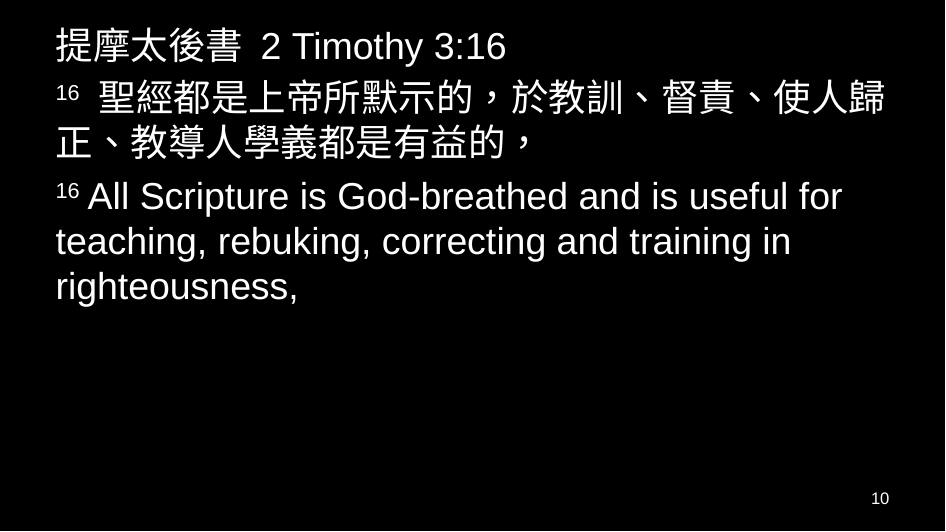

提摩太後書 2 Timothy 3:16
16 聖經都是上帝所默示的，於教訓、督責、使人歸正、教導人學義都是有益的，
16 All Scripture is God-breathed and is useful for teaching, rebuking, correcting and training in righteousness,

10